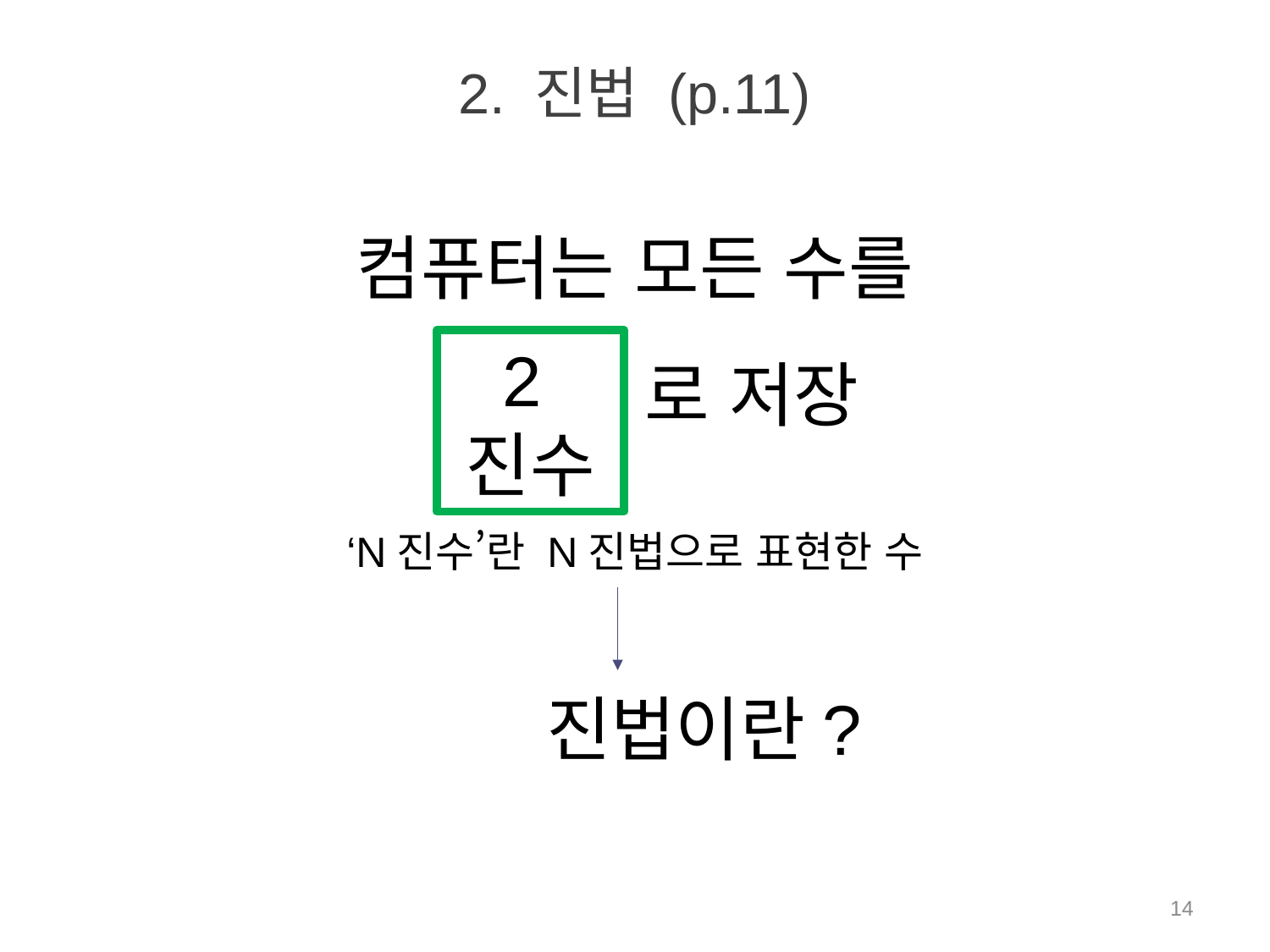

# 2. 진법 (p.11)
컴퓨터는 모든 수를
           로 저장
2진수
‘N진수’란 N진법으로 표현한 수
진법이란?
14